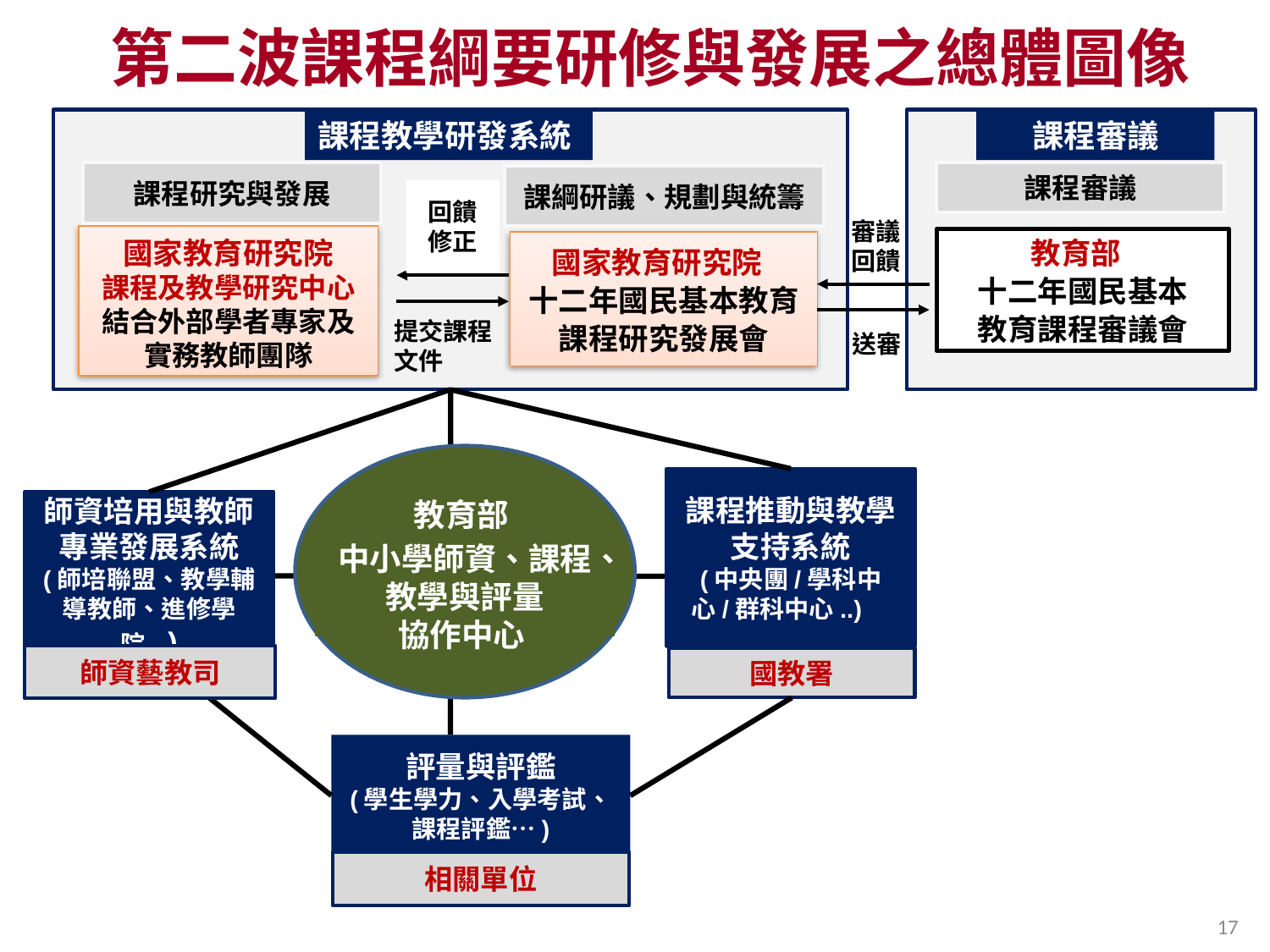

第二波課程綱要研修與發展之總體圖像

課程教學研發系統

     課程審議
課程研究與發展
課程審議
課綱研議、規劃與統籌

回饋修正

審議回饋

國家教育研究院
課程及教學研究中心結合外部學者專家及實務教師團隊

教育部
十二年國民基本
教育課程審議會

國家教育研究院
十二年國民基本教育課程研究發展會

提交課程文件
送審
教育部

課程推動與教學支持系統
(中央團/學科中心/群科中心..)
國教署

師資培用與教師專業發展系統
(師培聯盟、教學輔導教師、進修學院..)

評量與評鑑
(學生學力、入學考試、課程評鑑…)
相關單位

中小學師資、課程、教學與評量
協作中心

師資藝教司
17